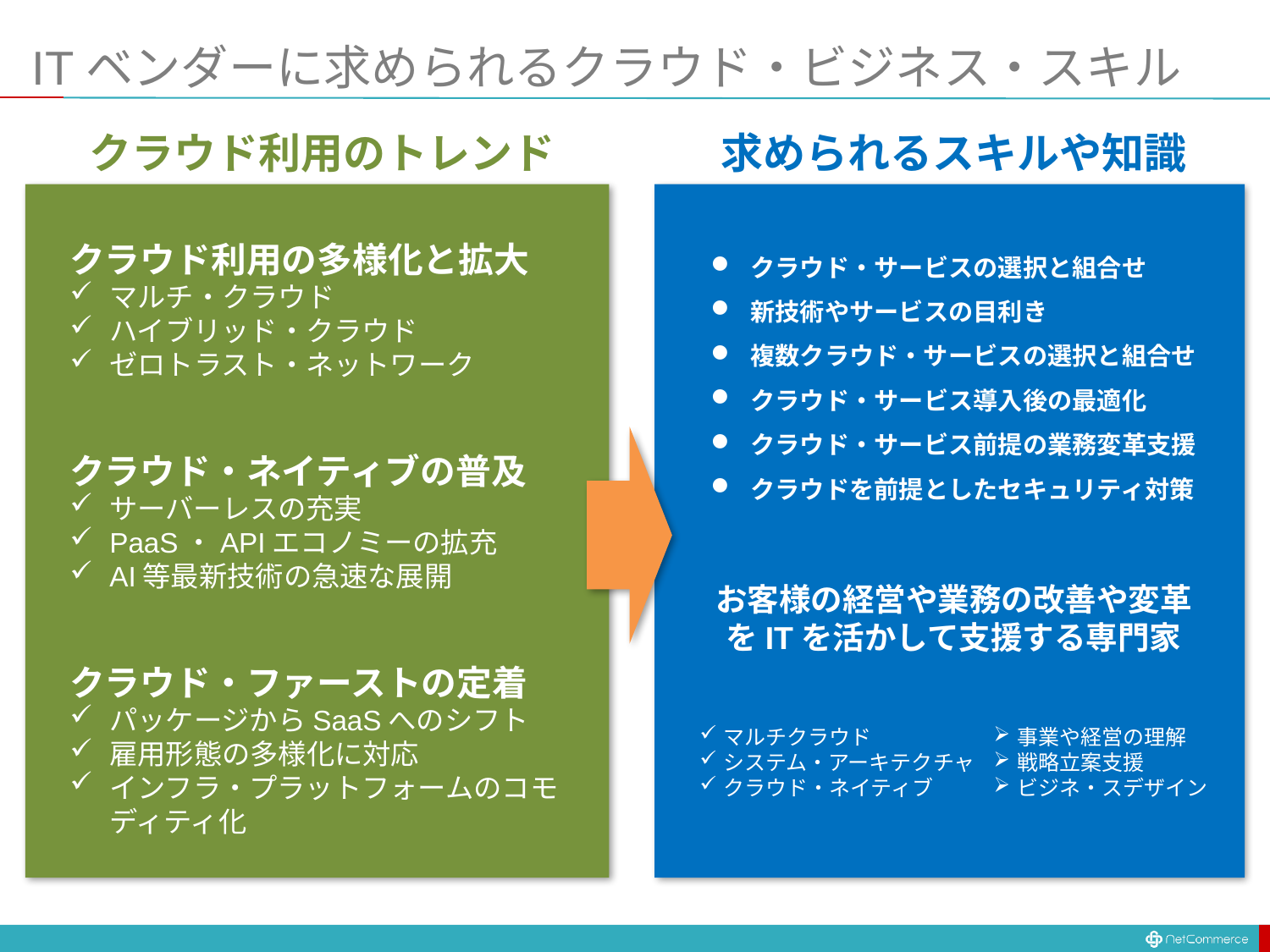

# ITベンダーに求められるクラウド・ビジネス・スキル
クラウド利用のトレンド
求められるスキルや知識

クラウド利用の多様化と拡大
マルチ・クラウド
ハイブリッド・クラウド
ゼロトラスト・ネットワーク
クラウド・サービスの選択と組合せ
新技術やサービスの目利き
複数クラウド・サービスの選択と組合せ
クラウド・サービス導入後の最適化
クラウド・サービス前提の業務変革支援
クラウドを前提としたセキュリティ対策

クラウド・ネイティブの普及
サーバーレスの充実
PaaS・APIエコノミーの拡充
AI等最新技術の急速な展開
お客様の経営や業務の改善や変革
をITを活かして支援する専門家
クラウド・ファーストの定着
パッケージからSaaSへのシフト
雇用形態の多様化に対応
インフラ・プラットフォームのコモディティ化
マルチクラウド
システム・アーキテクチャ
クラウド・ネイティブ
事業や経営の理解
戦略立案支援
ビジネ・スデザイン